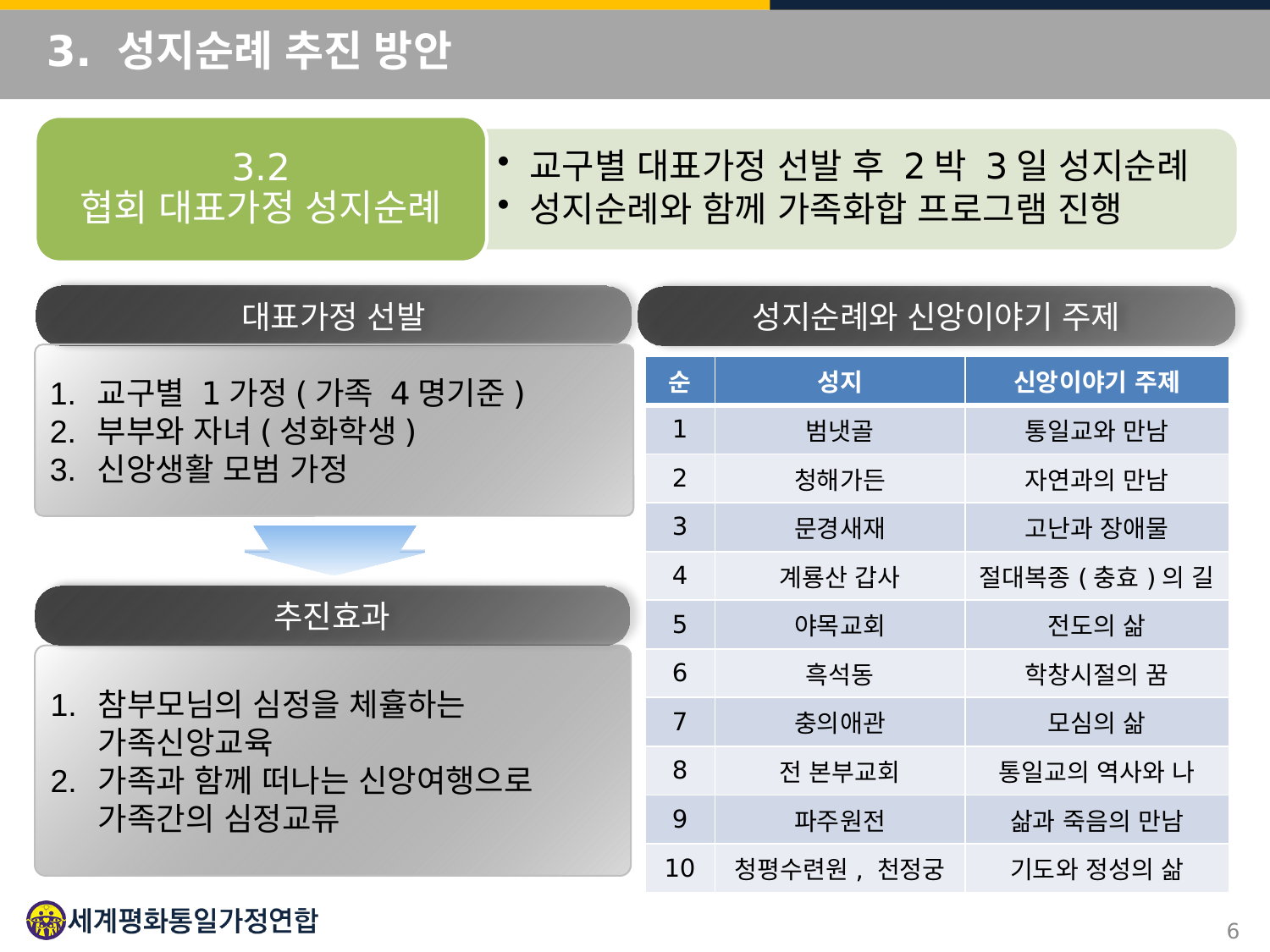

# 3. 성지순례 추진 방안

3.2
협회 대표가정 성지순례

교구별 대표가정 선발 후 2박 3일 성지순례
성지순례와 함께 가족화합 프로그램 진행
대표가정 선발
성지순례와 신앙이야기 주제
교구별 1가정(가족 4명기준)
부부와 자녀(성화학생)
신앙생활 모범 가정
| 순 | 성지 | 신앙이야기 주제 |
| --- | --- | --- |
| 1 | 범냇골 | 통일교와 만남 |
| 2 | 청해가든 | 자연과의 만남 |
| 3 | 문경새재 | 고난과 장애물 |
| 4 | 계룡산 갑사 | 절대복종(충효)의 길 |
| 5 | 야목교회 | 전도의 삶 |
| 6 | 흑석동 | 학창시절의 꿈 |
| 7 | 충의애관 | 모심의 삶 |
| 8 | 전 본부교회 | 통일교의 역사와 나 |
| 9 | 파주원전 | 삶과 죽음의 만남 |
| 10 | 청평수련원, 천정궁 | 기도와 정성의 삶 |

추진효과
참부모님의 심정을 체휼하는
가족신앙교육
가족과 함께 떠나는 신앙여행으로 가족간의 심정교류
6